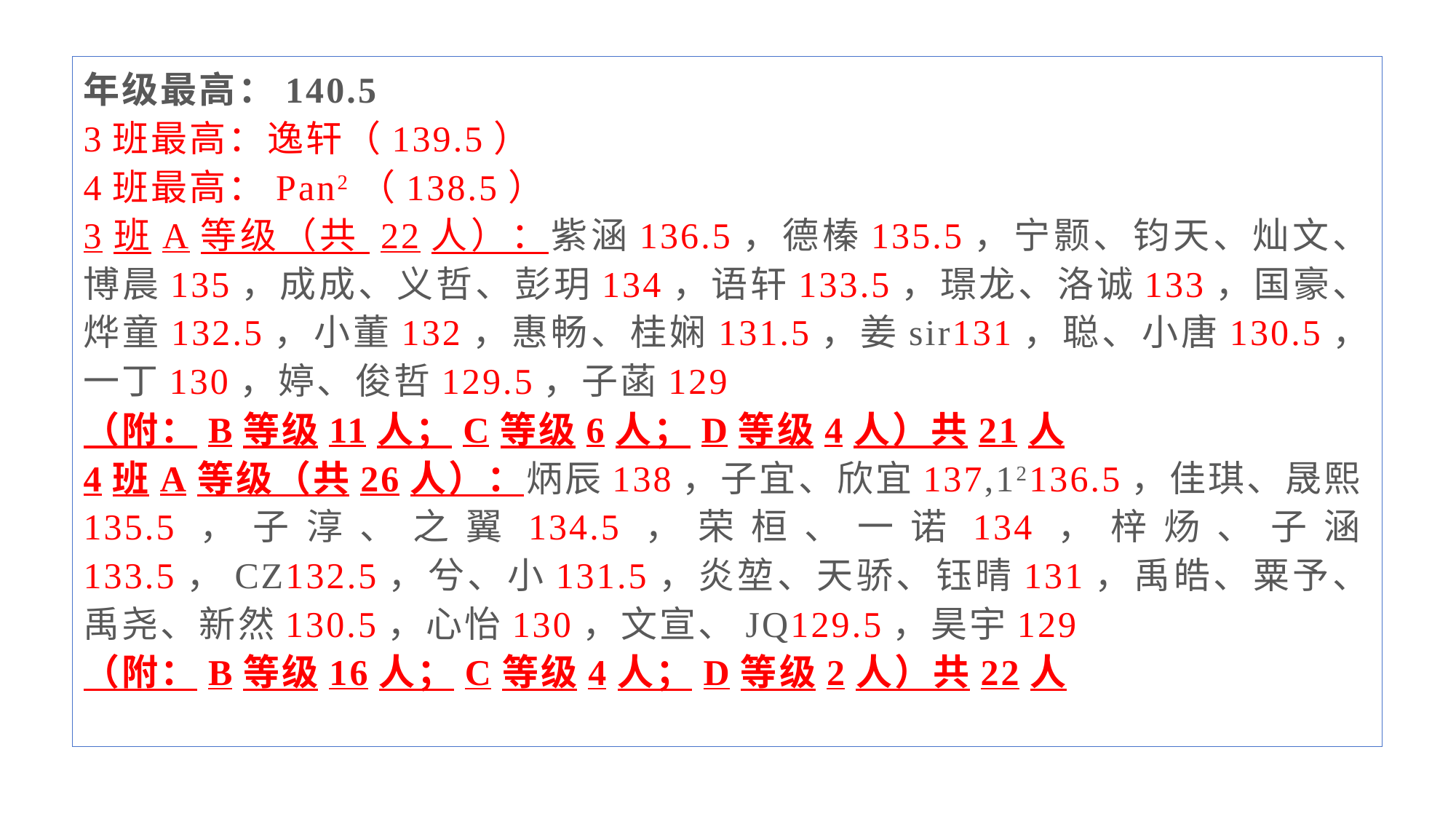

年级最高：140.5
3班最高：逸轩（139.5）
4班最高：Pan2（138.5）
3班A等级（共 22人）：紫涵136.5，德榛135.5，宁颢、钧天、灿文、博晨135，成成、义哲、彭玥134，语轩133.5，璟龙、洛诚133，国豪、烨童132.5，小董132，惠畅、桂娴131.5，姜sir131，聪、小唐130.5，一丁130，婷、俊哲129.5，子菡129
（附：B等级11人；C等级6人；D等级4人）共21人
4班A等级（共26人）：炳辰138，子宜、欣宜137,12136.5，佳琪、晟熙135.5，子淳、之翼134.5，荣桓、一诺134，梓炀、子涵133.5，CZ132.5，兮、小131.5，炎堃、天骄、钰晴131，禹皓、粟予、禹尧、新然130.5，心怡130，文宣、JQ129.5，昊宇129
（附：B等级16人；C等级4人；D等级2人）共22人